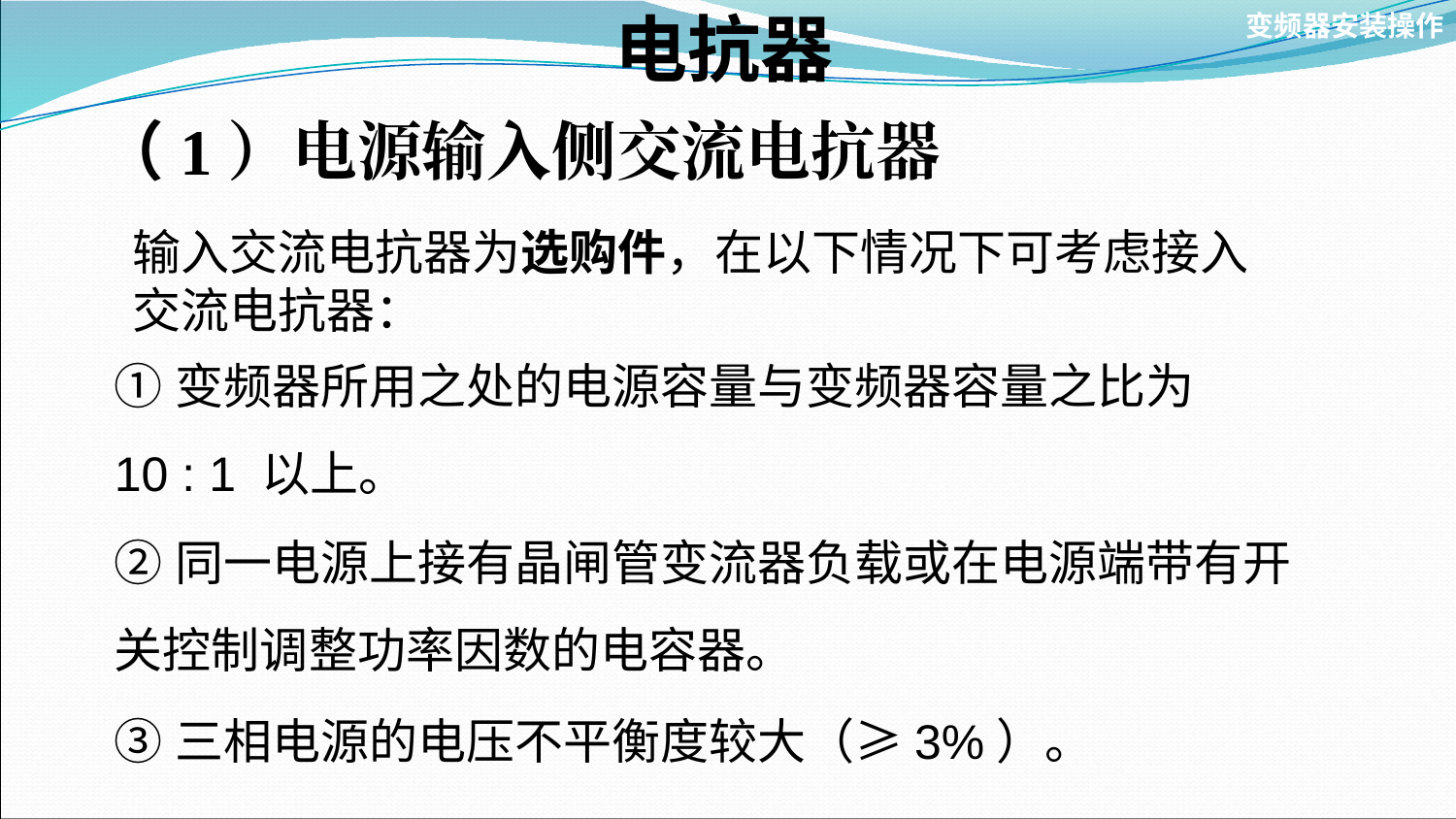

# 电抗器
变频器安装操作
（1）电源输入侧交流电抗器
输入交流电抗器为选购件，在以下情况下可考虑接入交流电抗器：
①变频器所用之处的电源容量与变频器容量之比为 10 : 1 以上。
②同一电源上接有晶闸管变流器负载或在电源端带有开关控制调整功率因数的电容器。
③三相电源的电压不平衡度较大（≥3%）。
7